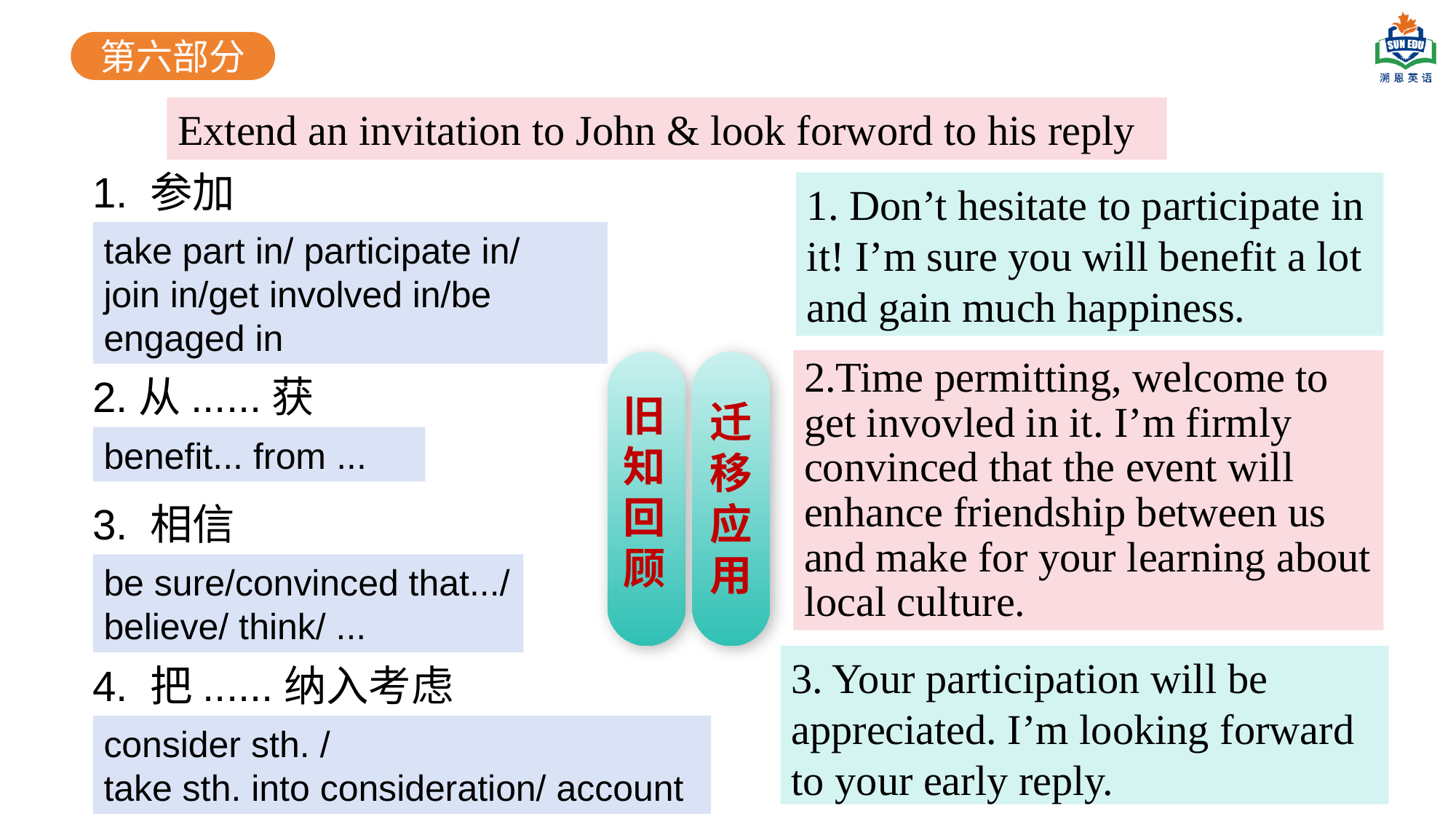

第六部分
Extend an invitation to John & look forword to his reply

1. 参加
1. Don’t hesitate to participate in it! I’m sure you will benefit a lot and gain much happiness.
take part in/ participate in/
join in/get involved in/be engaged in
2.Time permitting, welcome to get invovled in it. I’m firmly convinced that the event will enhance friendship between us and make for your learning about
local culture.

旧
知
回
顾
迁
移
应
用
2.从......获益
benefit... from ...
3. 相信
be sure/convinced that.../
believe/ think/ ...
3. Your participation will be appreciated. I’m looking forward to your early reply.

4. 把......纳入考虑
consider sth. /
take sth. into consideration/ account